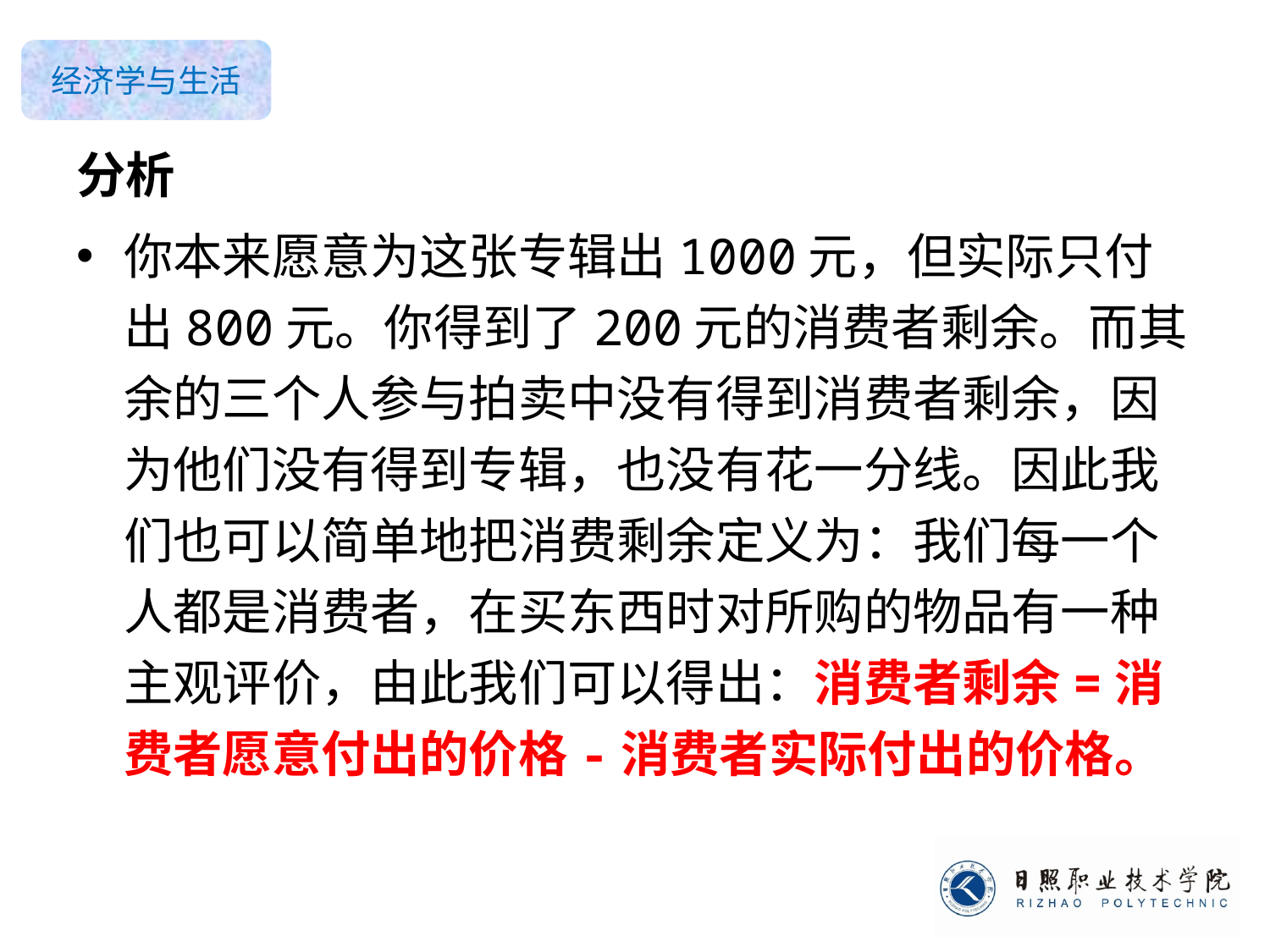

分析
你本来愿意为这张专辑出1000元，但实际只付出800元。你得到了200元的消费者剩余。而其余的三个人参与拍卖中没有得到消费者剩余，因为他们没有得到专辑，也没有花一分线。因此我们也可以简单地把消费剩余定义为：我们每一个人都是消费者，在买东西时对所购的物品有一种主观评价，由此我们可以得出：消费者剩余=消费者愿意付出的价格-消费者实际付出的价格。